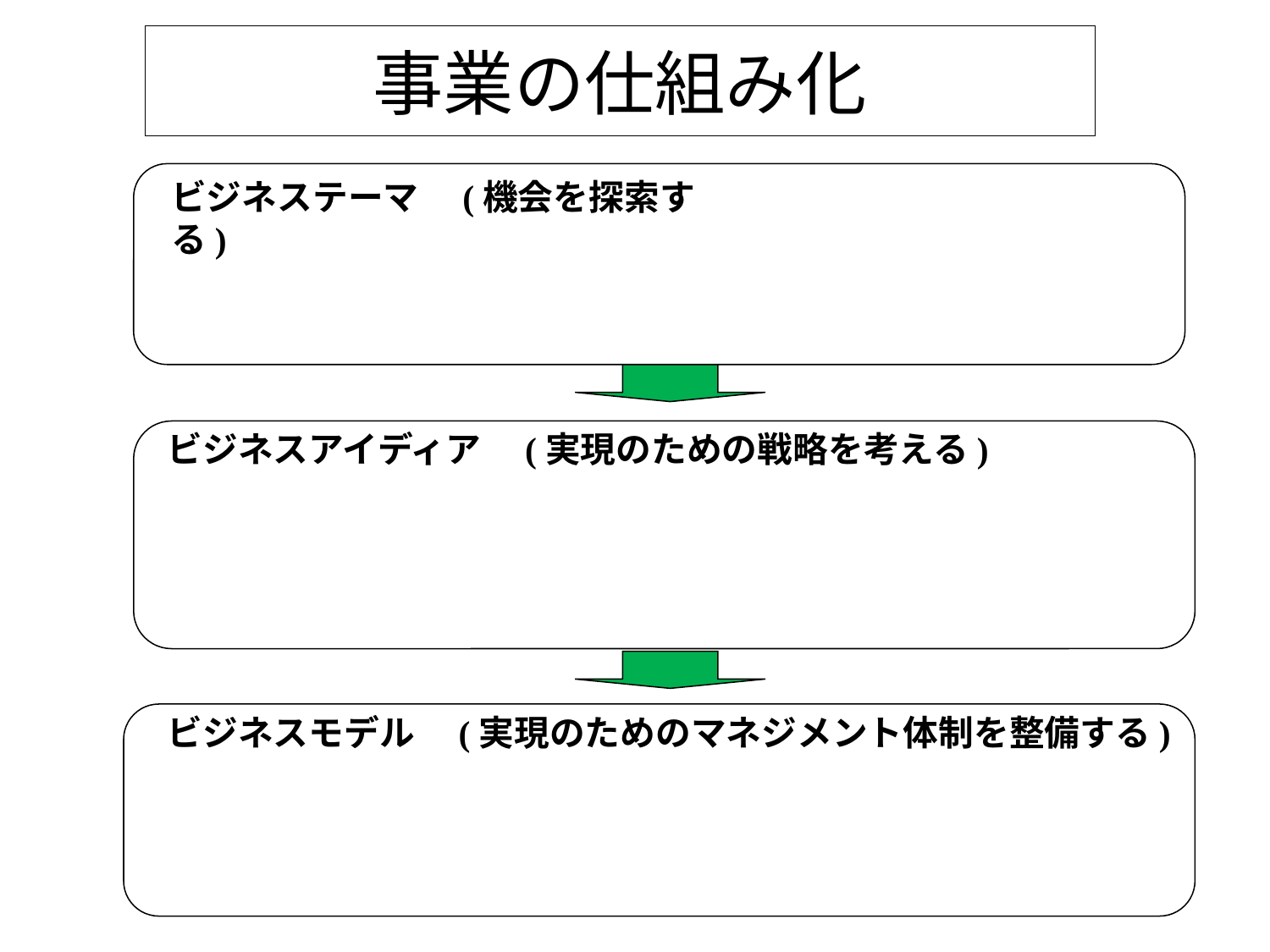

# 事業の仕組み化

ビジネステーマ　(機会を探索する)

ビジネスアイディア　(実現のための戦略を考える)

ビジネスモデル　(実現のためのマネジメント体制を整備する)